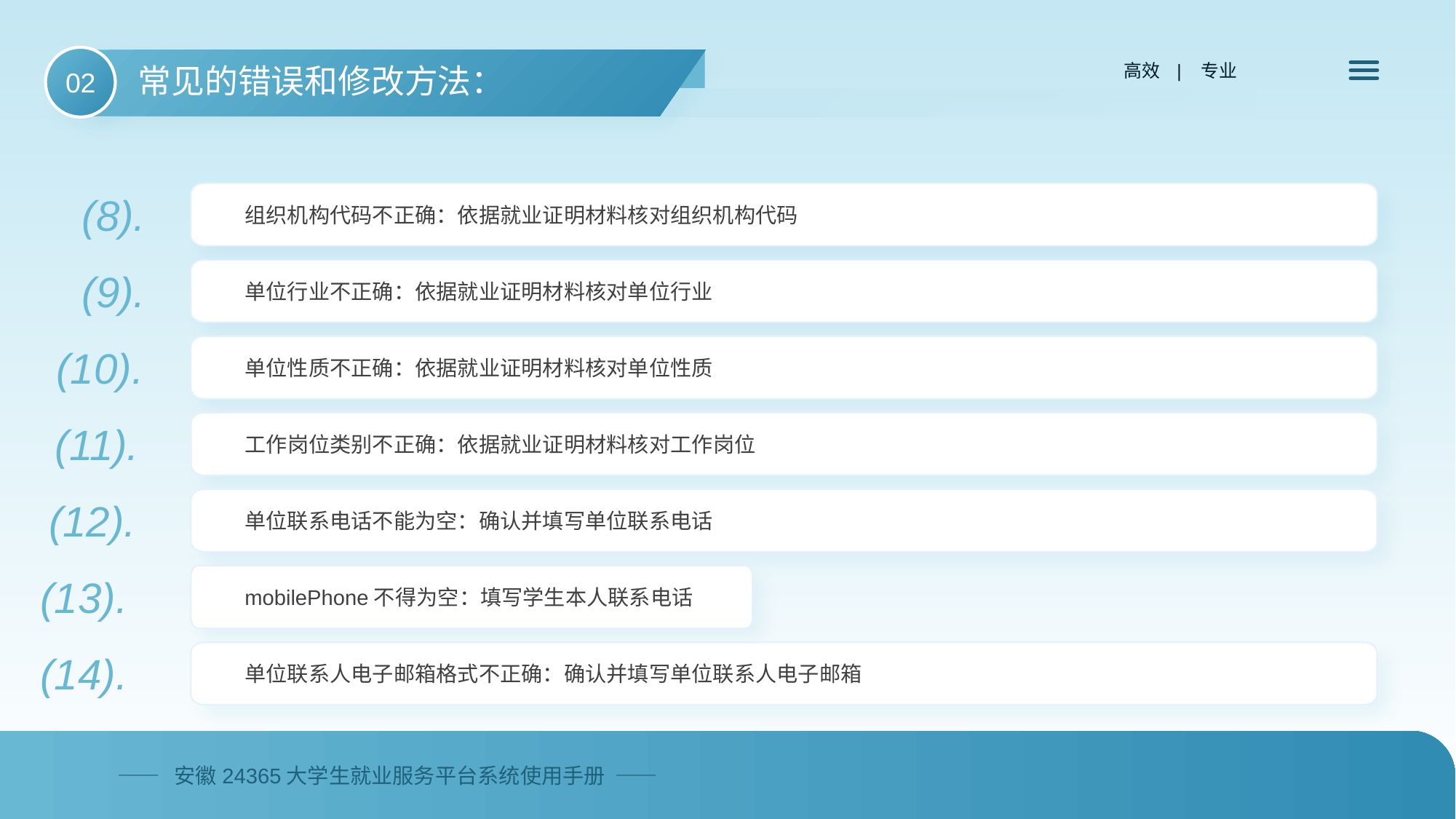

02

常见的错误和修改方法：

  高效   |   专业
(8).
组织机构代码不正确：依据就业证明材料核对组织机构代码
(9).
单位行业不正确：依据就业证明材料核对单位行业
(10).
单位性质不正确：依据就业证明材料核对单位性质
(11).
工作岗位类别不正确：依据就业证明材料核对工作岗位
(12).
单位联系电话不能为空：确认并填写单位联系电话
(13).
mobilePhone不得为空：填写学生本人联系电话
(14).
单位联系人电子邮箱格式不正确：确认并填写单位联系人电子邮箱

——  安徽24365大学生就业服务平台系统使用手册  ——